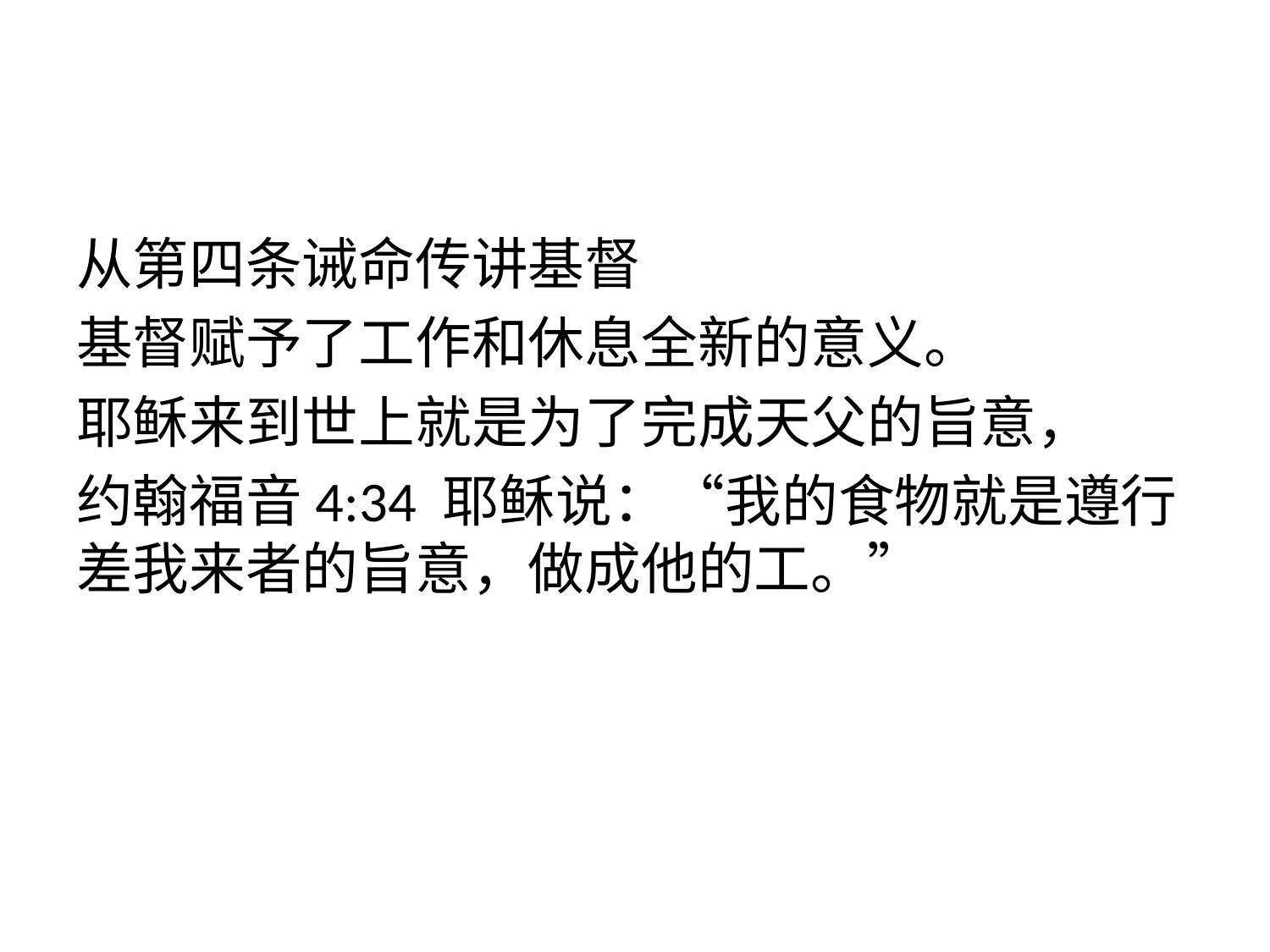

#
从第四条诫命传讲基督
基督赋予了工作和休息全新的意义。
耶稣来到世上就是为了完成天父的旨意，
约翰福音4:34 耶稣说：“我的食物就是遵行差我来者的旨意，做成他的工。”